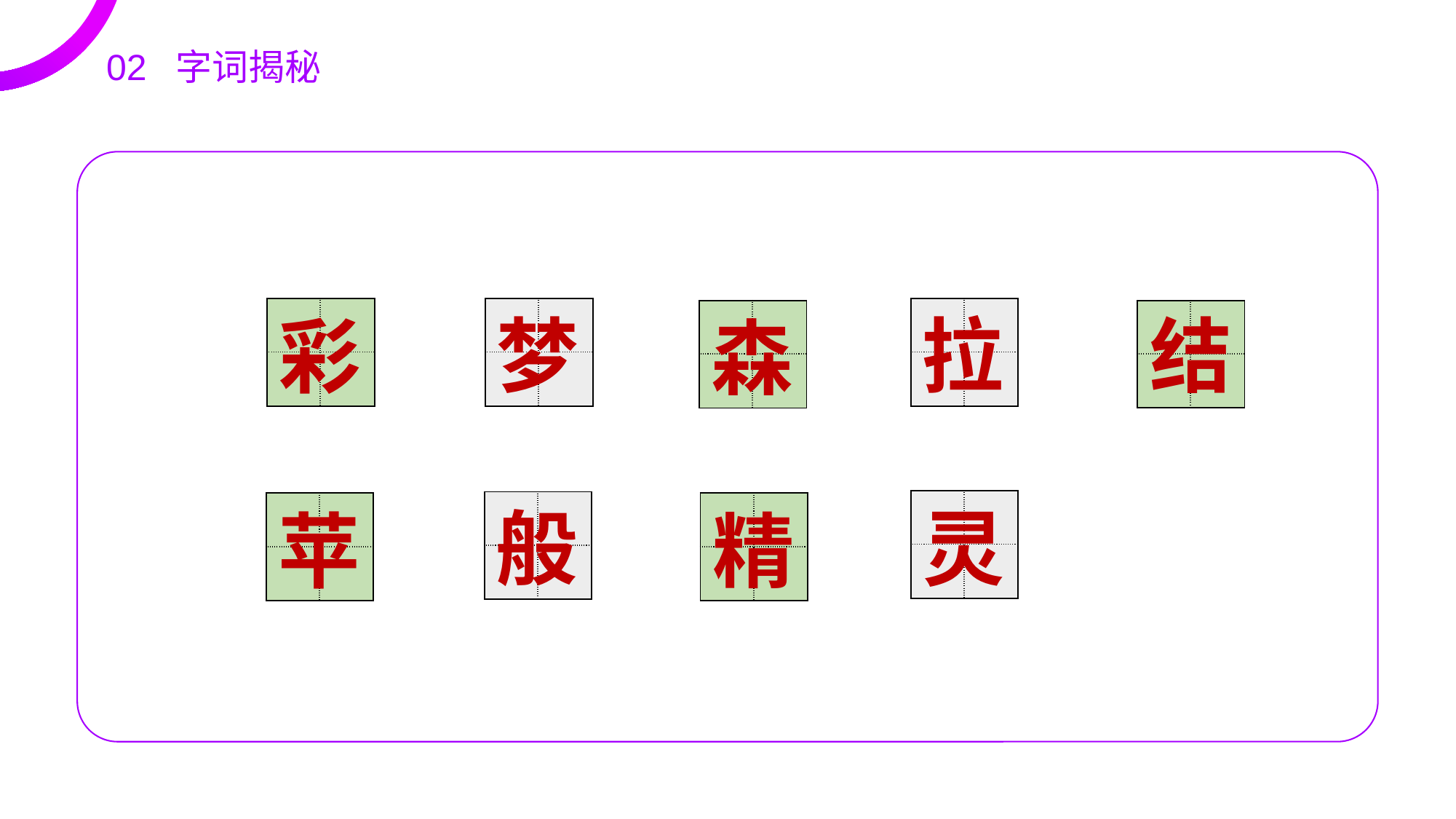

02  字词揭秘
|  |  |
| --- | --- |
|  |  |
|  |  |
| --- | --- |
|  |  |
|  |  |
| --- | --- |
|  |  |
梦
拉
结
彩
|  |  |
| --- | --- |
|  |  |
|  |  |
| --- | --- |
|  |  |
森
|  |  |
| --- | --- |
|  |  |
般
|  |  |
| --- | --- |
|  |  |
灵
|  |  |
| --- | --- |
|  |  |
|  |  |
| --- | --- |
|  |  |
苹
精